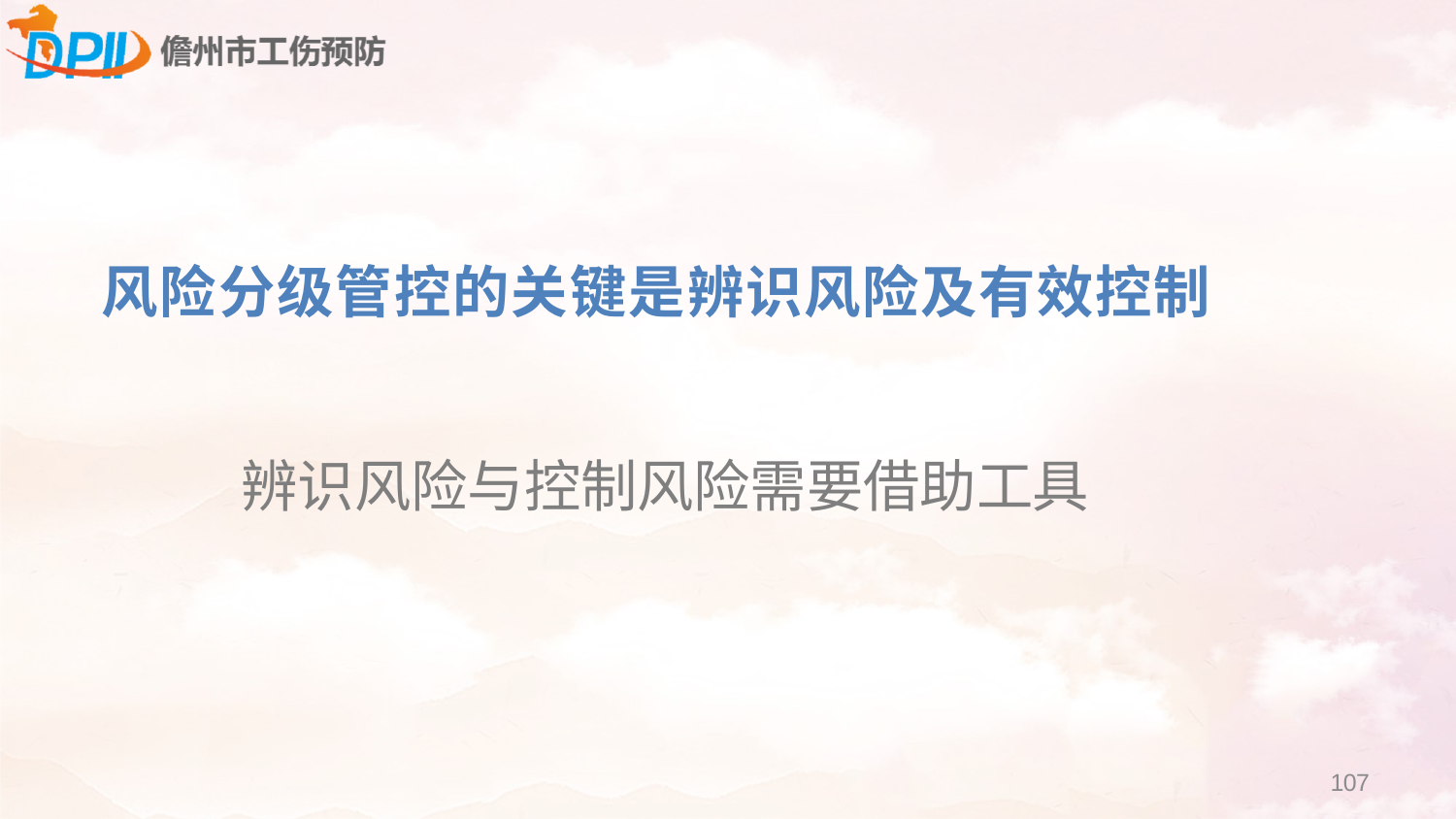

风险分级管控的关键是辨识风险及有效控制

辨识风险与控制风险需要借助工具

107